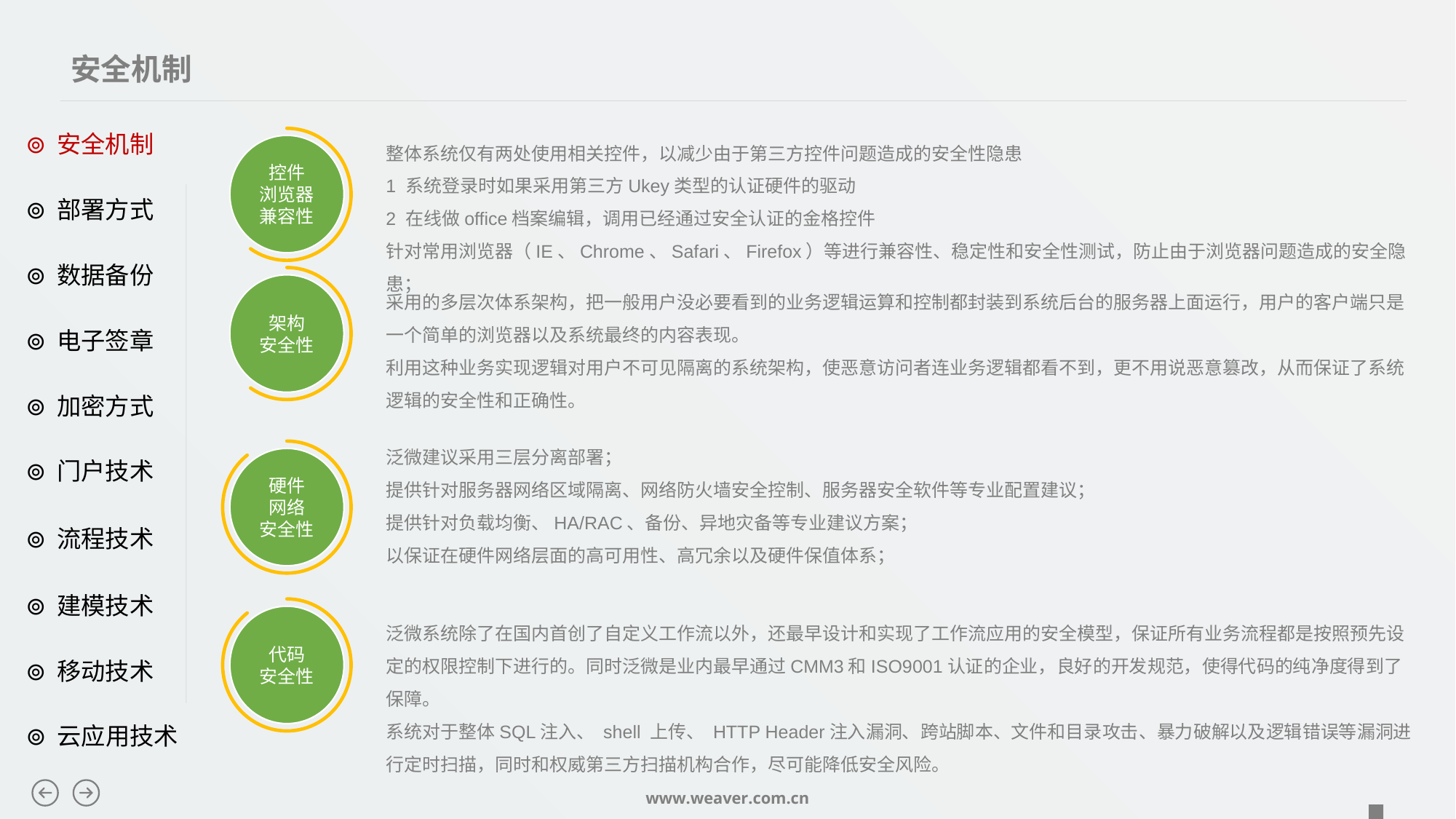

安全机制
⊚ 安全机制
整体系统仅有两处使用相关控件，以减少由于第三方控件问题造成的安全性隐患
1 系统登录时如果采用第三方Ukey类型的认证硬件的驱动
2 在线做office档案编辑，调用已经通过安全认证的金格控件
针对常用浏览器（IE、Chrome、Safari、Firefox）等进行兼容性、稳定性和安全性测试，防止由于浏览器问题造成的安全隐患；

控件
浏览器兼容性

⊚ 部署方式
⊚ 数据备份

架构
安全性
采用的多层次体系架构，把一般用户没必要看到的业务逻辑运算和控制都封装到系统后台的服务器上面运行，用户的客户端只是一个简单的浏览器以及系统最终的内容表现。
利用这种业务实现逻辑对用户不可见隔离的系统架构，使恶意访问者连业务逻辑都看不到，更不用说恶意篡改，从而保证了系统逻辑的安全性和正确性。
⊚ 电子签章
⊚ 加密方式
泛微建议采用三层分离部署；
提供针对服务器网络区域隔离、网络防火墙安全控制、服务器安全软件等专业配置建议；
提供针对负载均衡、HA/RAC、备份、异地灾备等专业建议方案；
以保证在硬件网络层面的高可用性、高冗余以及硬件保值体系；

硬件
网络
安全性
⊚ 门户技术
⊚ 流程技术
⊚ 建模技术

代码
安全性
泛微系统除了在国内首创了自定义工作流以外，还最早设计和实现了工作流应用的安全模型，保证所有业务流程都是按照预先设定的权限控制下进行的。同时泛微是业内最早通过CMM3和ISO9001认证的企业，良好的开发规范，使得代码的纯净度得到了保障。
系统对于整体SQL注入、 shell 上传、 HTTP Header注入漏洞、跨站脚本、文件和目录攻击、暴力破解以及逻辑错误等漏洞进行定时扫描，同时和权威第三方扫描机构合作，尽可能降低安全风险。
⊚ 移动技术
⊚ 云应用技术